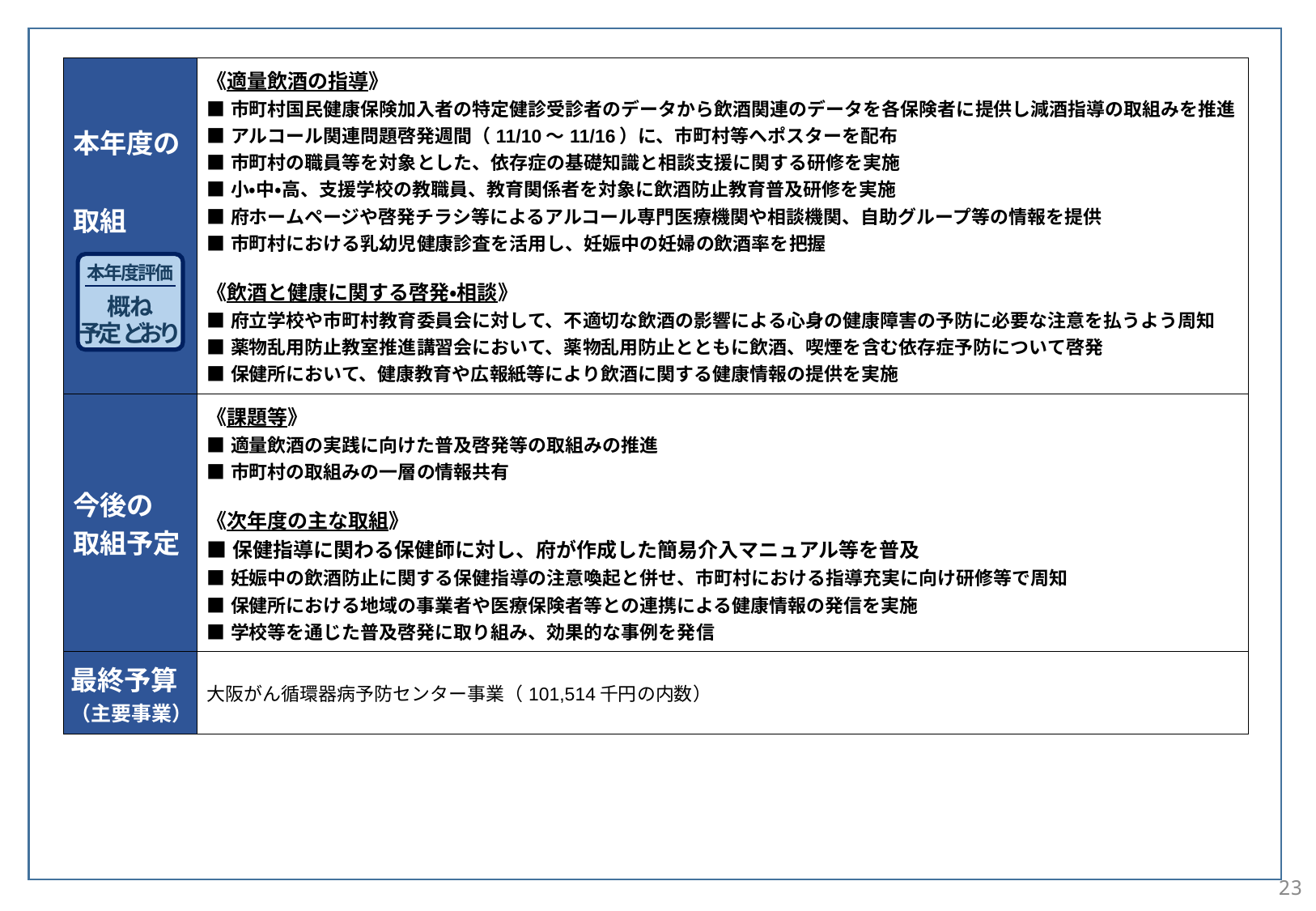

| 本年度の 取組 | 《適量飲酒の指導》 ■市町村国民健康保険加入者の特定健診受診者のデータから飲酒関連のデータを各保険者に提供し減酒指導の取組みを推進 ■アルコール関連問題啓発週間（11/10～11/16）に、市町村等へポスターを配布 ■市町村の職員等を対象とした、依存症の基礎知識と相談支援に関する研修を実施 ■小・中・高、支援学校の教職員、教育関係者を対象に飲酒防止教育普及研修を実施 ■府ホームページや啓発チラシ等によるアルコール専門医療機関や相談機関、自助グループ等の情報を提供 ■市町村における乳幼児健康診査を活用し、妊娠中の妊婦の飲酒率を把握 《飲酒と健康に関する啓発・相談》 ■府立学校や市町村教育委員会に対して、不適切な飲酒の影響による心身の健康障害の予防に必要な注意を払うよう周知 ■薬物乱用防止教室推進講習会において、薬物乱用防止とともに飲酒、喫煙を含む依存症予防について啓発 ■保健所において、健康教育や広報紙等により飲酒に関する健康情報の提供を実施 |
| --- | --- |
| 今後の 取組予定 | 《課題等》 ■適量飲酒の実践に向けた普及啓発等の取組みの推進 ■市町村の取組みの一層の情報共有 《次年度の主な取組》 ■保健指導に関わる保健師に対し、府が作成した簡易介入マニュアル等を普及 ■妊娠中の飲酒防止に関する保健指導の注意喚起と併せ、市町村における指導充実に向け研修等で周知 ■保健所における地域の事業者や医療保険者等との連携による健康情報の発信を実施 ■学校等を通じた普及啓発に取り組み、効果的な事例を発信 |
| 最終予算 （主要事業） | 大阪がん循環器病予防センター事業（101,514千円の内数） |
本年度評価

概ね
予定どおり
23